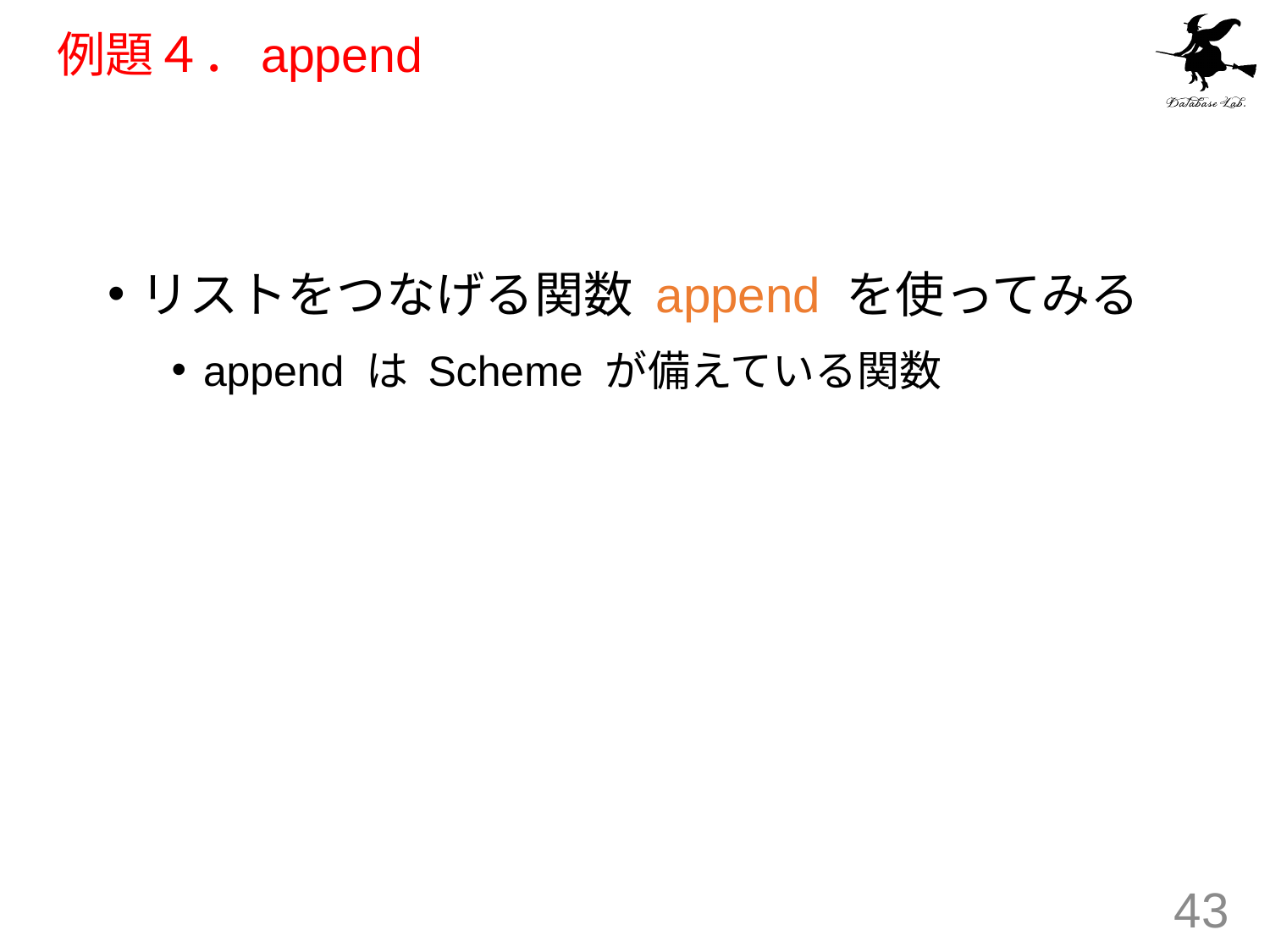

# 例題４．append
リストをつなげる関数 append を使ってみる
append は Scheme が備えている関数

43